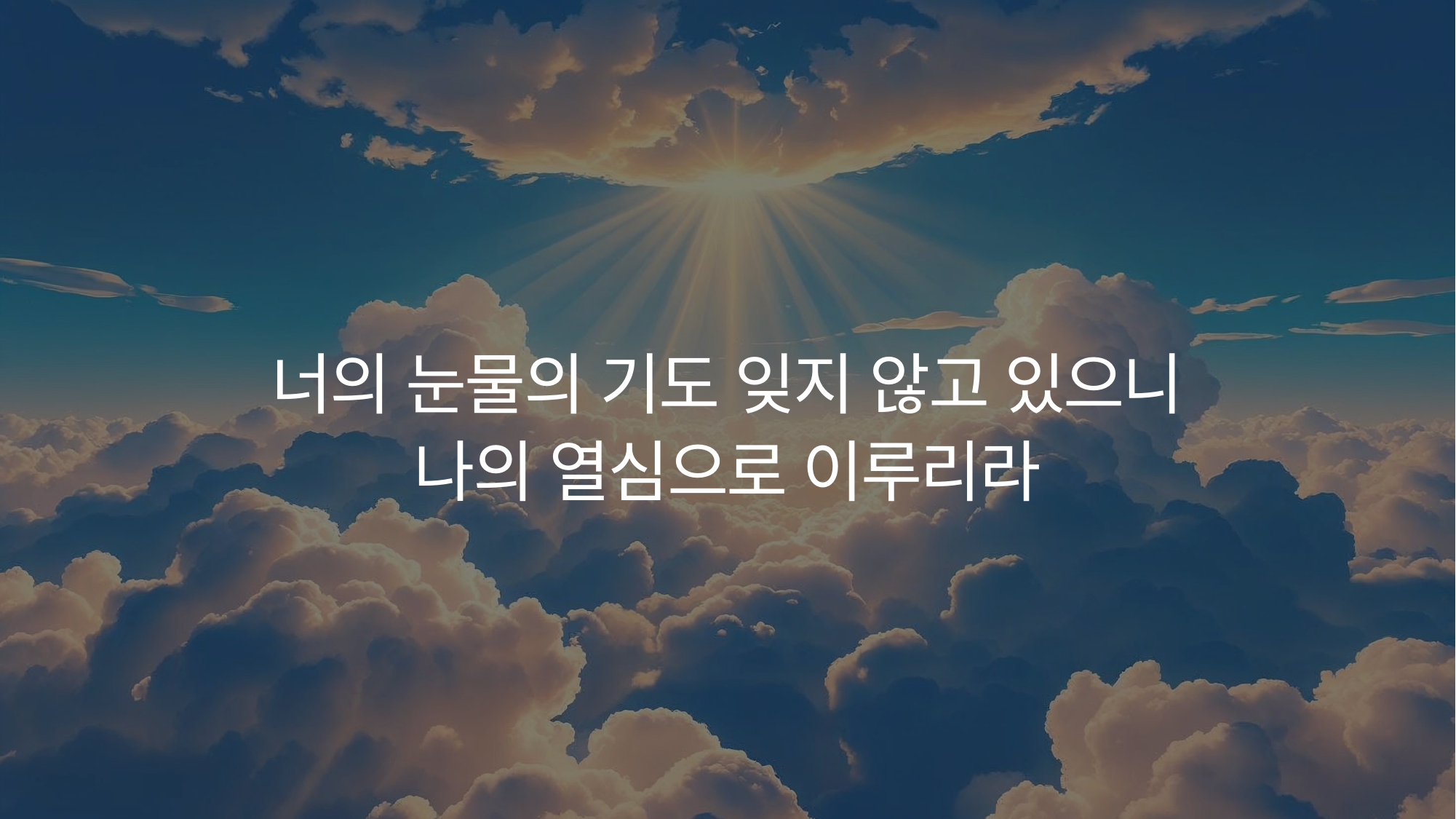

너의 눈물의 기도 잊지 않고 있으니
나의 열심으로 이루리라